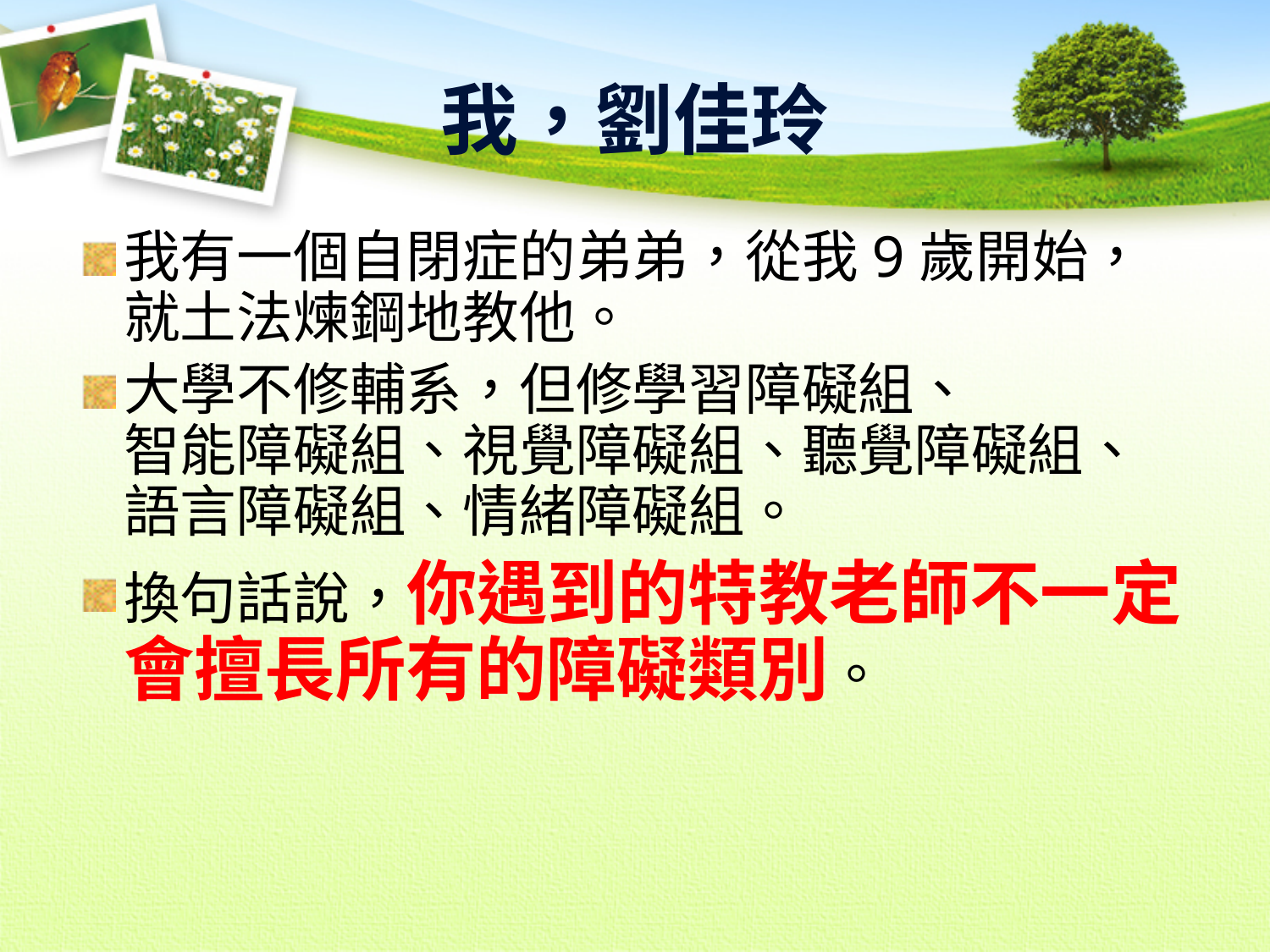

# 我，劉佳玲
我有一個自閉症的弟弟，從我9歲開始，就土法煉鋼地教他。
大學不修輔系，但修學習障礙組、
智能障礙組、視覺障礙組、聽覺障礙組、語言障礙組、情緒障礙組。
換句話說，你遇到的特教老師不一定會擅長所有的障礙類別。